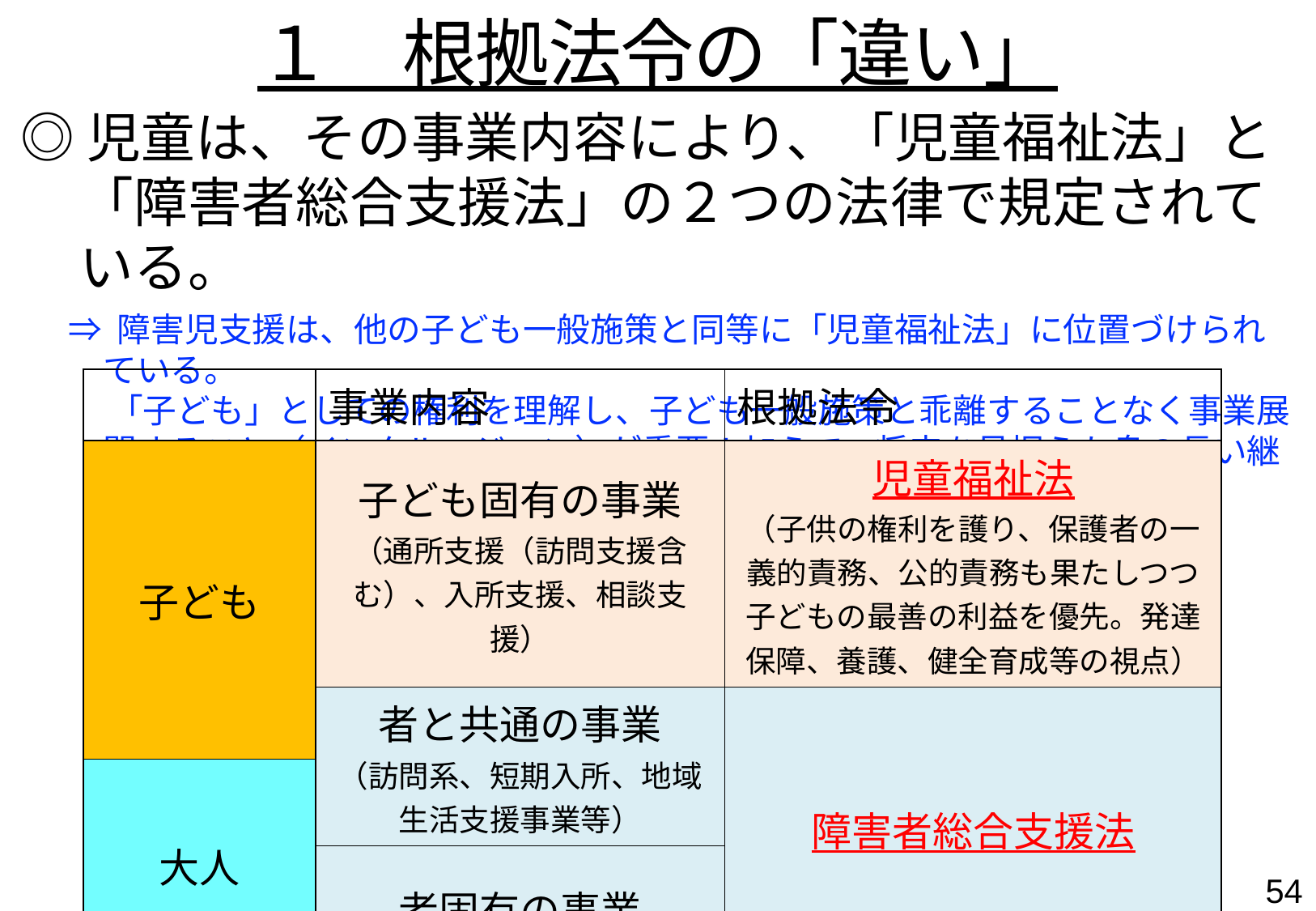

１　根拠法令の「違い」
◎児童は、その事業内容により、「児童福祉法」と「障害者総合支援法」の２つの法律で規定されている。
⇒ 障害児支援は、他の子ども一般施策と同等に「児童福祉法」に位置づけられている。
　 「子ども」としての権利を理解し、子ども一般施策と乖離することなく事業展開すること（インクルージョン）が重要！加えて、将来を見据えた息の長い継続支援が必要。

|  | 事業内容 | 根拠法令 |
| --- | --- | --- |
| 子ども | 子ども固有の事業 （通所支援（訪問支援含む）、入所支援、相談支援） | 児童福祉法 （子供の権利を護り、保護者の一義的責務、公的責務も果たしつつ子どもの最善の利益を優先。発達保障、養護、健全育成等の視点） |
|  | 者と共通の事業 （訪問系、短期入所、地域生活支援事業等） | 障害者総合支援法 |
| 大人 |  |  |
|  | 者固有の事業 |  |
54